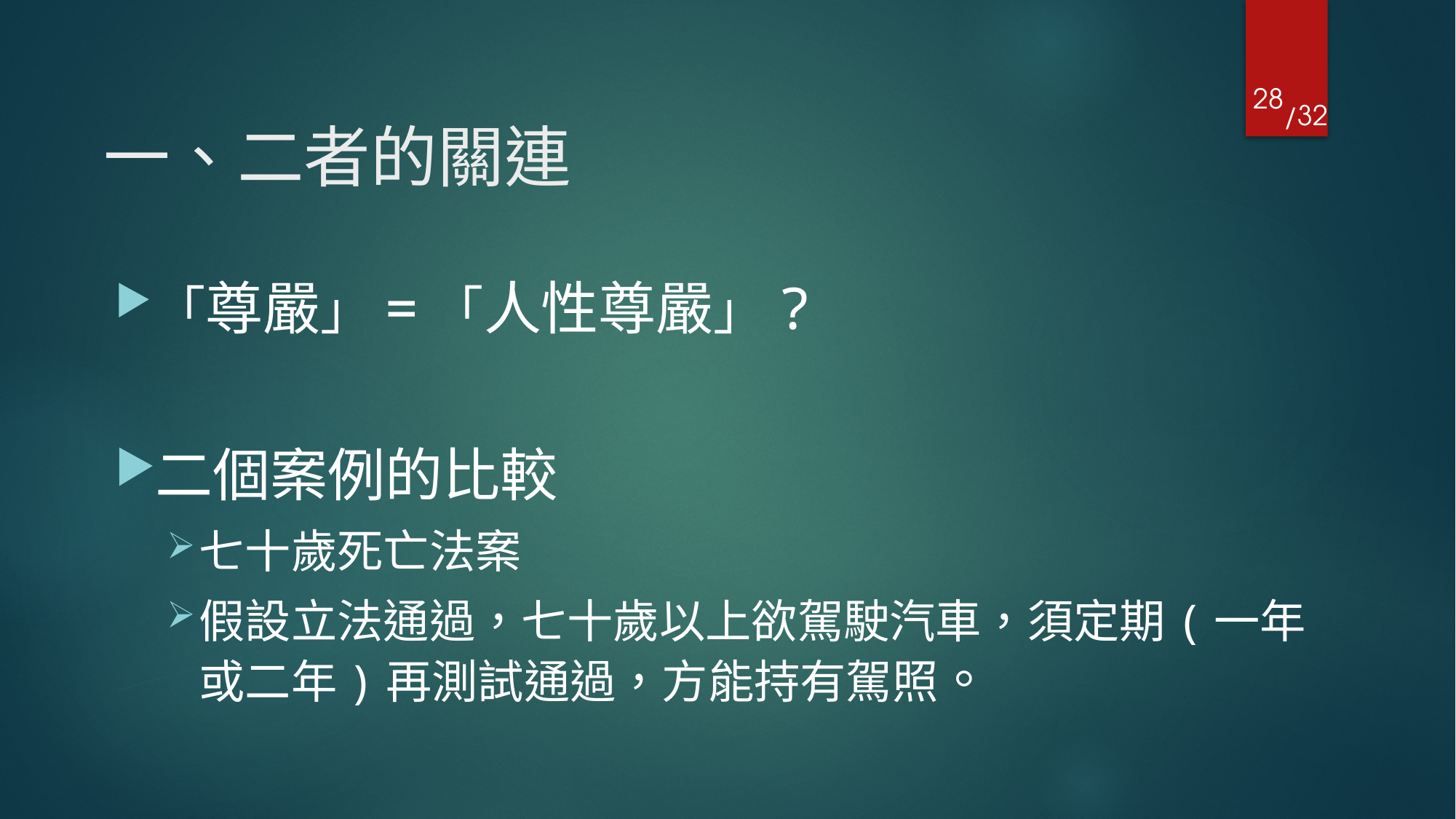

28
# 一、二者的關連
「尊嚴」=「人性尊嚴」?

二個案例的比較
七十歲死亡法案
假設立法通過，七十歲以上欲駕駛汽車，須定期(一年或二年)再測試通過，方能持有駕照。